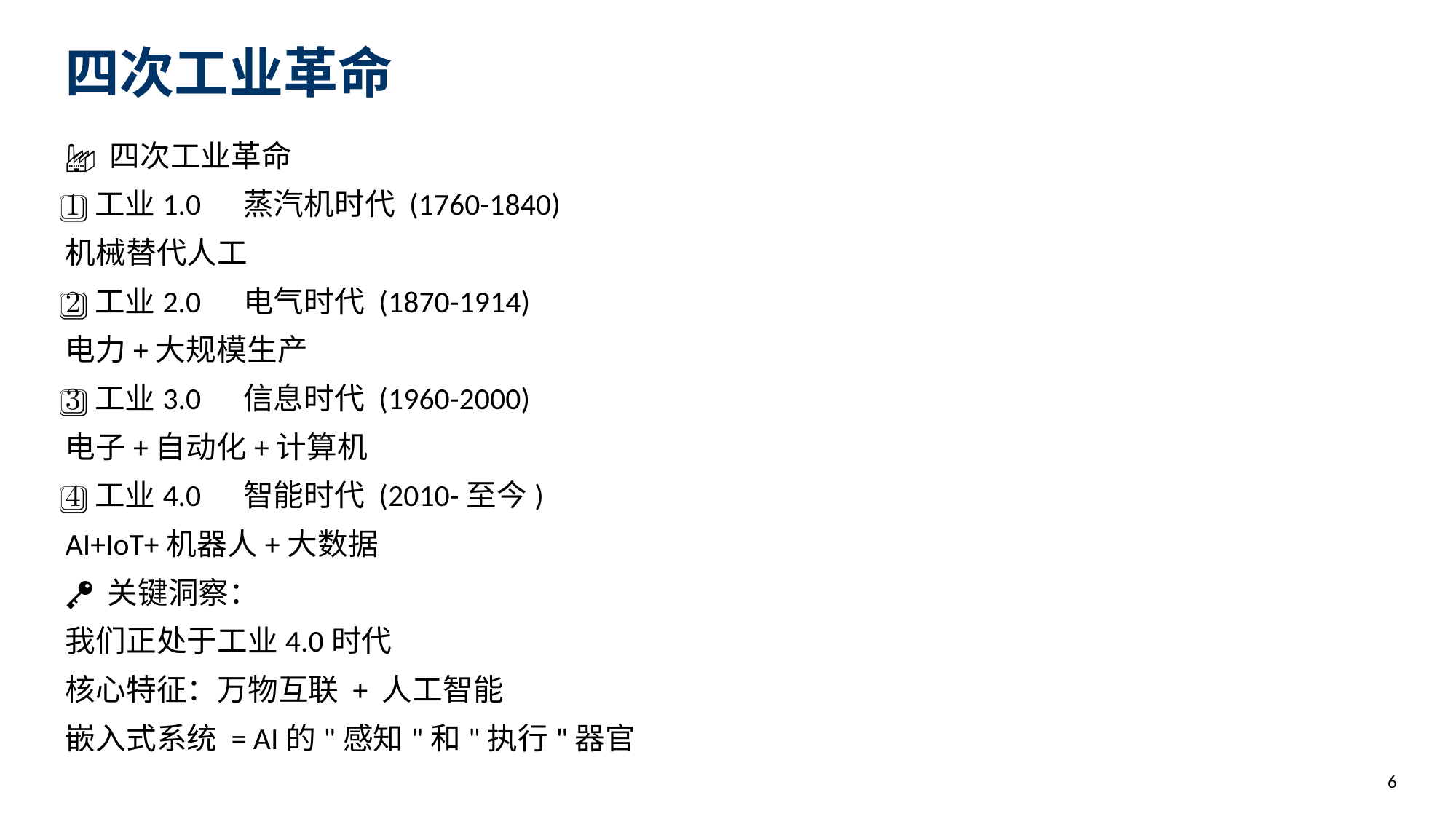

四次工业革命
🏭 四次工业革命
1️⃣ 工业1.0     蒸汽机时代 (1760-1840)
机械替代人工
2️⃣ 工业2.0     电气时代 (1870-1914)
电力+大规模生产
3️⃣ 工业3.0     信息时代 (1960-2000)
电子+自动化+计算机
4️⃣ 工业4.0     智能时代 (2010-至今)
AI+IoT+机器人+大数据
🔑 关键洞察：
我们正处于工业4.0时代
核心特征：万物互联 + 人工智能
嵌入式系统 = AI的"感知"和"执行"器官
6